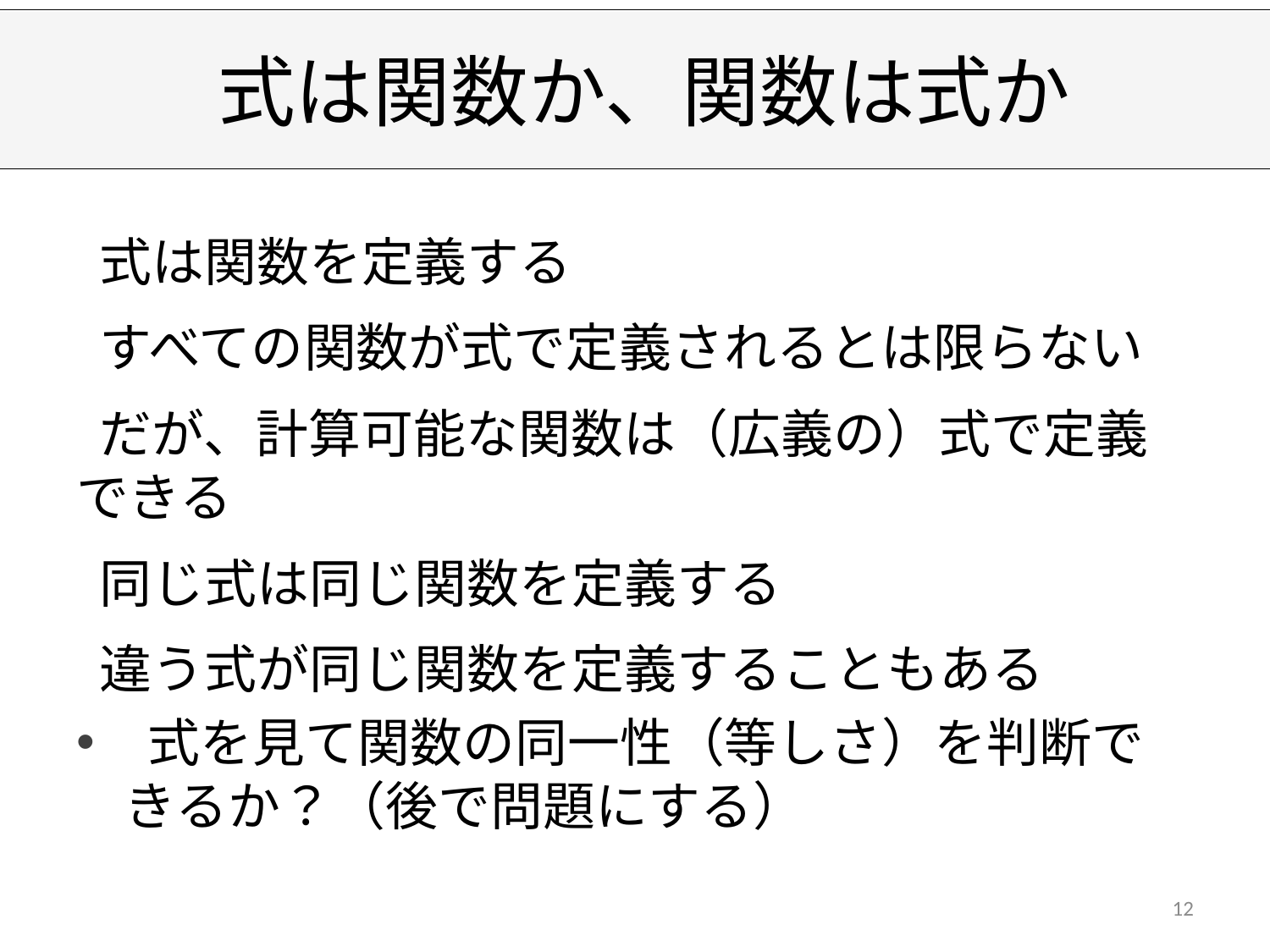

# 式は関数か、関数は式か
 式は関数を定義する
 すべての関数が式で定義されるとは限らない
 だが、計算可能な関数は（広義の）式で定義できる
 同じ式は同じ関数を定義する
 違う式が同じ関数を定義することもある
 式を見て関数の同一性（等しさ）を判断できるか？（後で問題にする）
12